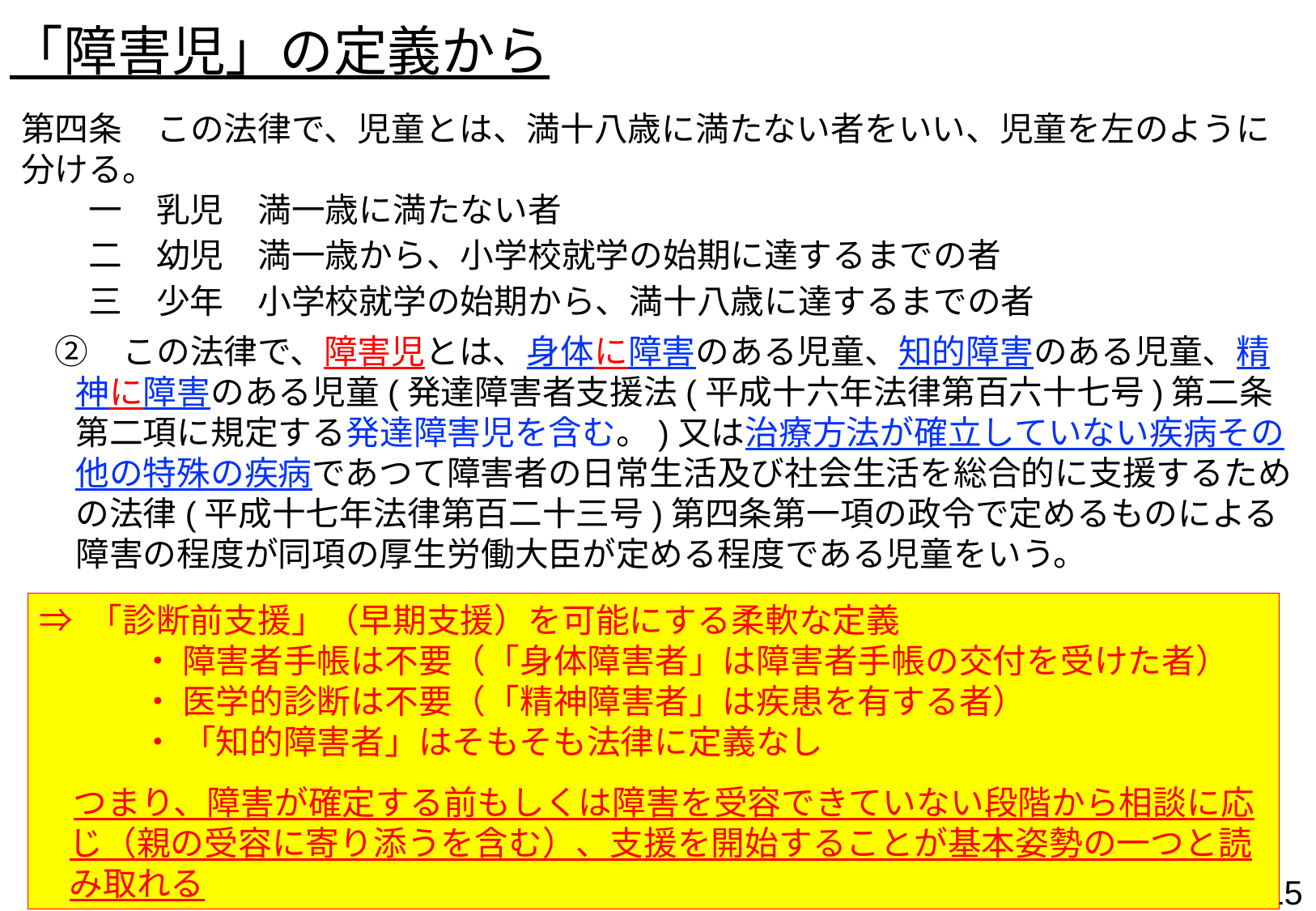

「障害児」の定義から
第四条　この法律で、児童とは、満十八歳に満たない者をいい、児童を左のように分ける。
　　一　乳児　満一歳に満たない者
　　二　幼児　満一歳から、小学校就学の始期に達するまでの者
　　三　少年　小学校就学の始期から、満十八歳に達するまでの者
　②　この法律で、障害児とは、身体に障害のある児童、知的障害のある児童、精神に障害のある児童(発達障害者支援法(平成十六年法律第百六十七号)第二条第二項に規定する発達障害児を含む。)又は治療方法が確立していない疾病その他の特殊の疾病であつて障害者の日常生活及び社会生活を総合的に支援するための法律(平成十七年法律第百二十三号)第四条第一項の政令で定めるものによる障害の程度が同項の厚生労働大臣が定める程度である児童をいう。
⇒ 「診断前支援」（早期支援）を可能にする柔軟な定義
　　　・ 障害者手帳は不要（「身体障害者」は障害者手帳の交付を受けた者）
　　　・ 医学的診断は不要（「精神障害者」は疾患を有する者）
　　　・ 「知的障害者」はそもそも法律に定義なし
　つまり、障害が確定する前もしくは障害を受容できていない段階から相談に応じ（親の受容に寄り添うを含む）、支援を開始することが基本姿勢の一つと読み取れる
15